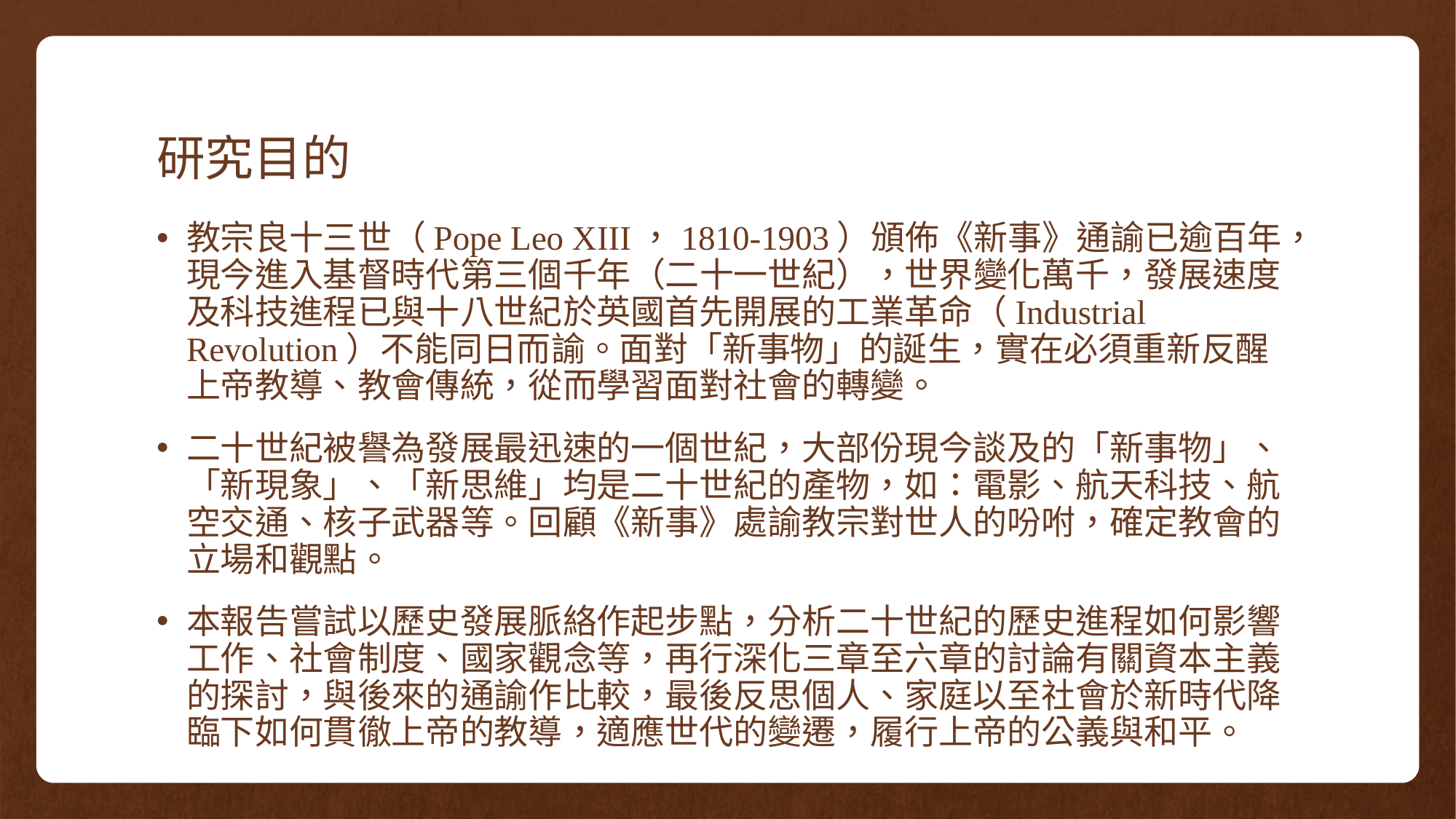

# 研究目的
教宗良十三世（Pope Leo XIII，1810-1903）頒佈《新事》通諭已逾百年，現今進入基督時代第三個千年（二十一世紀），世界變化萬千，發展速度及科技進程已與十八世紀於英國首先開展的工業革命（Industrial Revolution）不能同日而諭。面對「新事物」的誕生，實在必須重新反醒上帝教導、教會傳統，從而學習面對社會的轉變。
二十世紀被譽為發展最迅速的一個世紀，大部份現今談及的「新事物」、「新現象」、「新思維」均是二十世紀的產物，如：電影、航天科技、航空交通、核子武器等。回顧《新事》處諭教宗對世人的吩咐，確定教會的立場和觀點。
本報告嘗試以歷史發展脈絡作起步點，分析二十世紀的歷史進程如何影響工作、社會制度、國家觀念等，再行深化三章至六章的討論有關資本主義的探討，與後來的通諭作比較，最後反思個人、家庭以至社會於新時代降臨下如何貫徹上帝的教導，適應世代的變遷，履行上帝的公義與和平。